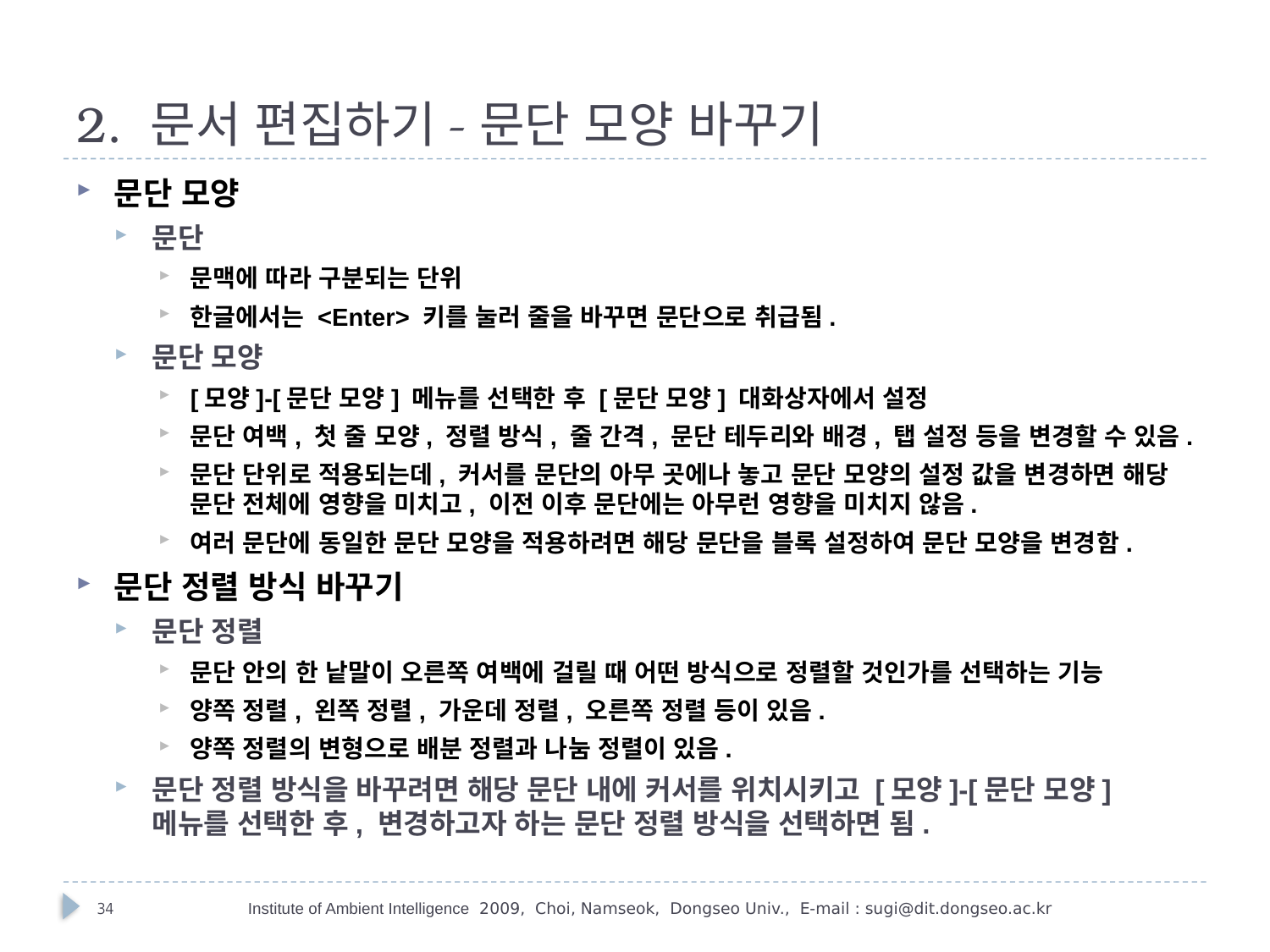

# 2. 문서 편집하기-문단 모양 바꾸기
문단 모양
문단
문맥에 따라 구분되는 단위
한글에서는 <Enter> 키를 눌러 줄을 바꾸면 문단으로 취급됨.
문단 모양
[모양]-[문단 모양] 메뉴를 선택한 후 [문단 모양] 대화상자에서 설정
문단 여백, 첫 줄 모양, 정렬 방식, 줄 간격, 문단 테두리와 배경, 탭 설정 등을 변경할 수 있음.
문단 단위로 적용되는데, 커서를 문단의 아무 곳에나 놓고 문단 모양의 설정 값을 변경하면 해당 문단 전체에 영향을 미치고, 이전 이후 문단에는 아무런 영향을 미치지 않음.
여러 문단에 동일한 문단 모양을 적용하려면 해당 문단을 블록 설정하여 문단 모양을 변경함.
문단 정렬 방식 바꾸기
문단 정렬
문단 안의 한 낱말이 오른쪽 여백에 걸릴 때 어떤 방식으로 정렬할 것인가를 선택하는 기능
양쪽 정렬, 왼쪽 정렬, 가운데 정렬, 오른쪽 정렬 등이 있음.
양쪽 정렬의 변형으로 배분 정렬과 나눔 정렬이 있음.
문단 정렬 방식을 바꾸려면 해당 문단 내에 커서를 위치시키고 [모양]-[문단 모양] 메뉴를 선택한 후, 변경하고자 하는 문단 정렬 방식을 선택하면 됨.